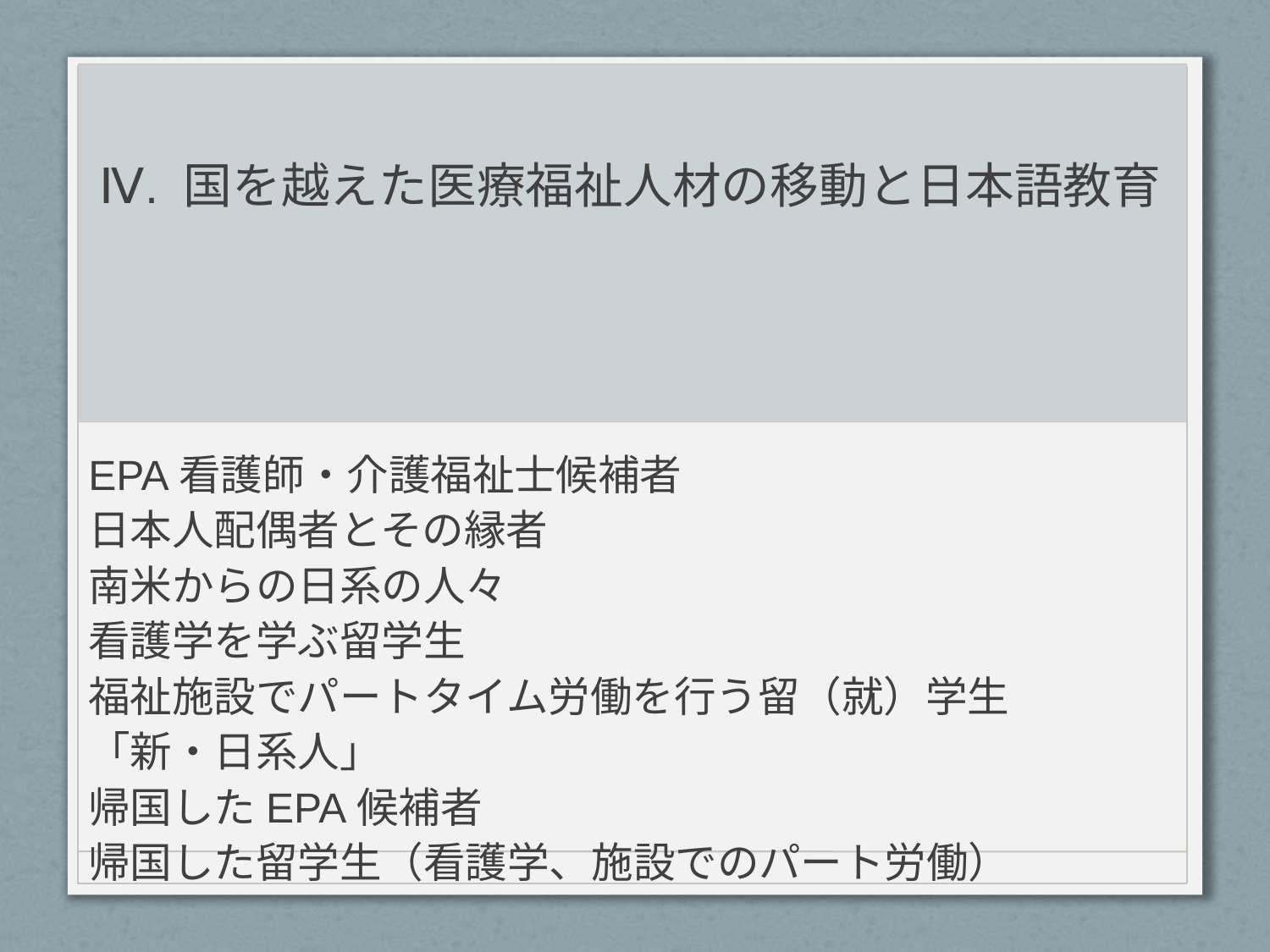

#
Ⅳ. 国を越えた医療福祉人材の移動と日本語教育

EPA看護師・介護福祉士候補者
日本人配偶者とその縁者
南米からの日系の人々
看護学を学ぶ留学生
福祉施設でパートタイム労働を行う留（就）学生
「新・日系人」
帰国したEPA候補者
帰国した留学生（看護学、施設でのパート労働）